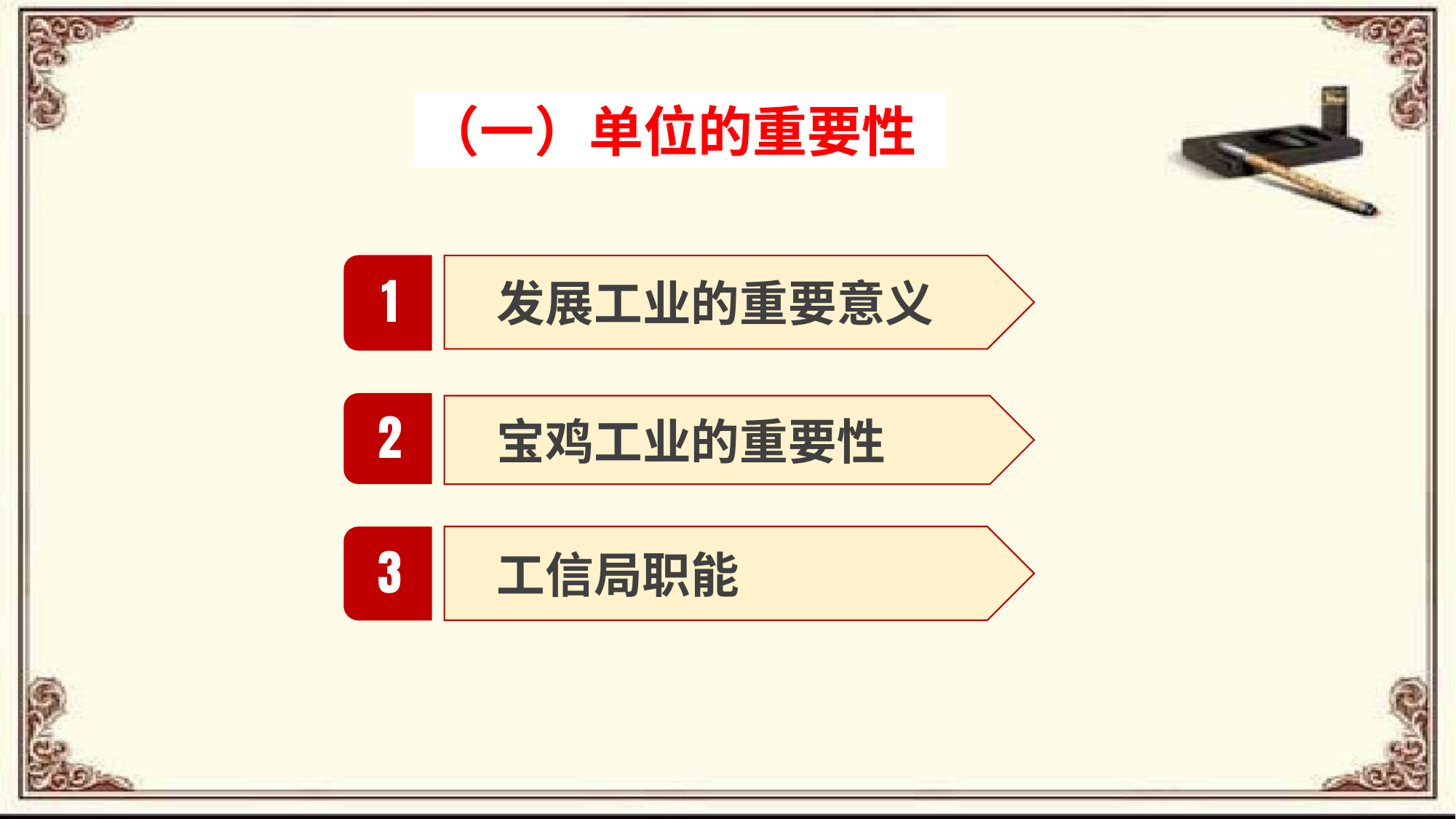

（一）单位的重要性
     发展工业的重要意义
1
2
     宝鸡工业的重要性
     工信局职能
3